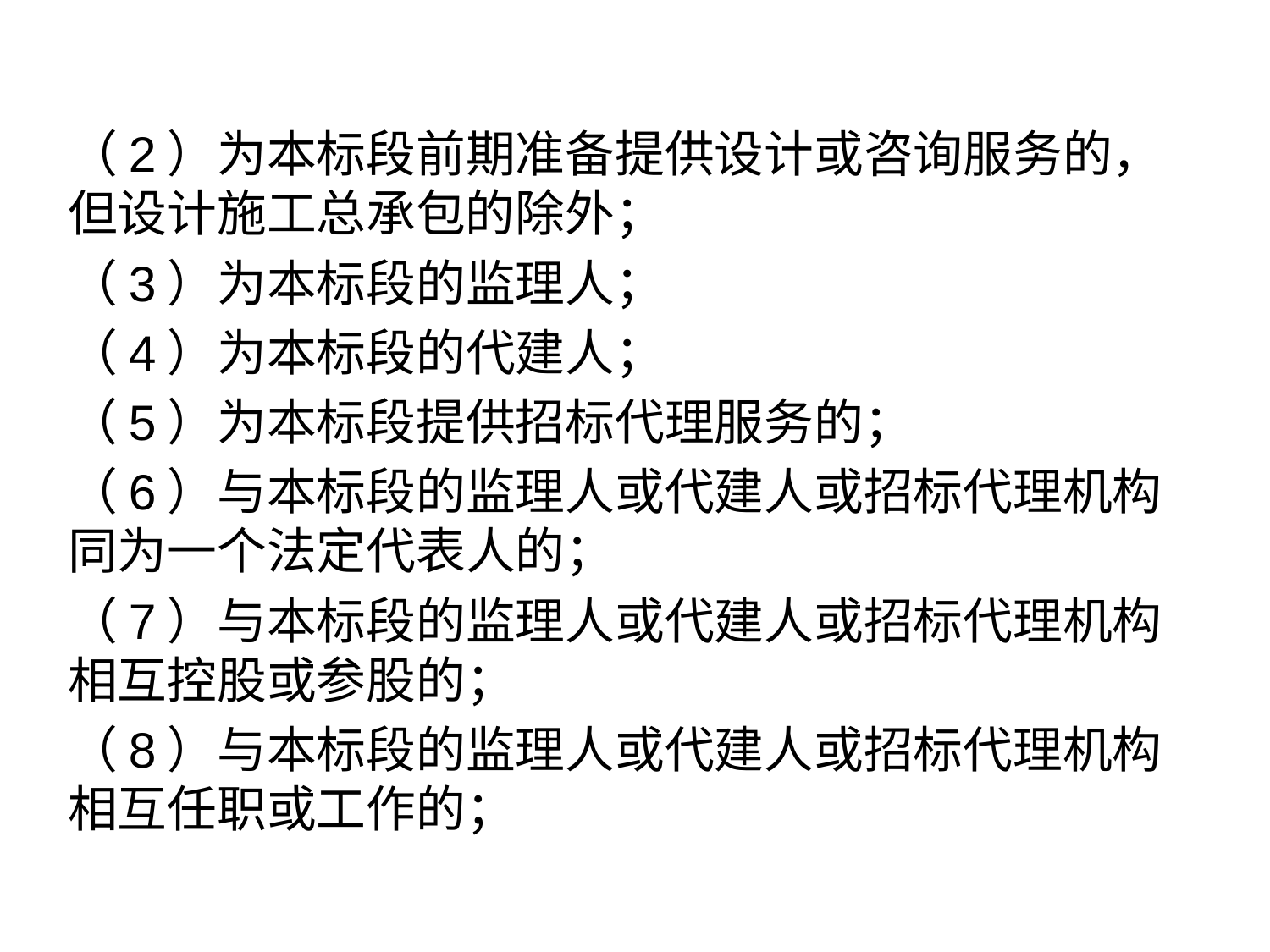

（2）为本标段前期准备提供设计或咨询服务的，但设计施工总承包的除外；
（3）为本标段的监理人；
（4）为本标段的代建人；
（5）为本标段提供招标代理服务的；
（6）与本标段的监理人或代建人或招标代理机构同为一个法定代表人的；
（7）与本标段的监理人或代建人或招标代理机构相互控股或参股的；
（8）与本标段的监理人或代建人或招标代理机构相互任职或工作的；